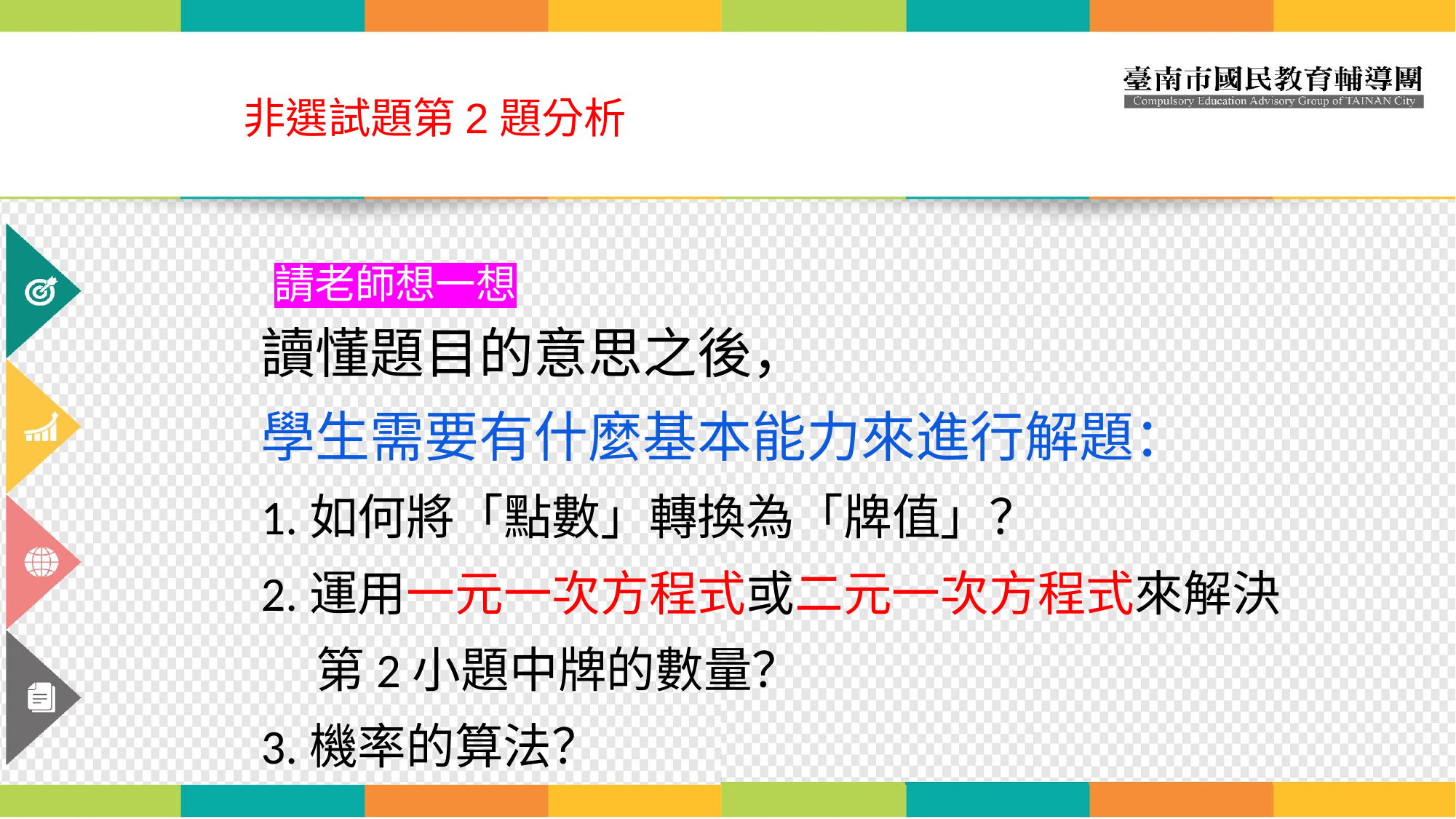

# 非選試題第2題分析
請老師想一想
讀懂題目的意思之後，
學生需要有什麼基本能力來進行解題：
1.如何將「點數」轉換為「牌值」？
2.運用一元一次方程式或二元一次方程式來解決
    第2小題中牌的數量？
3.機率的算法？